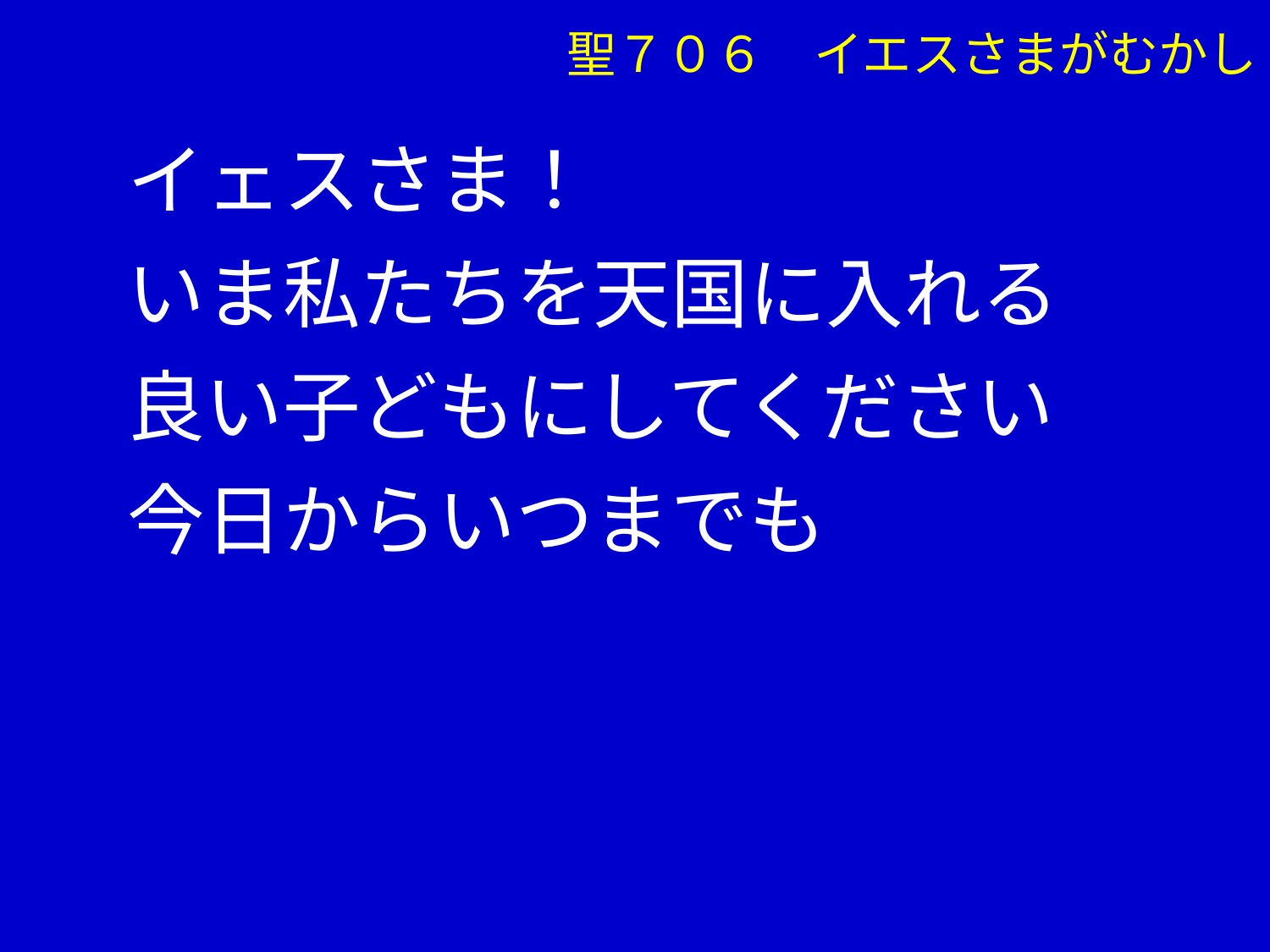

聖７０６　イエスさまがむかし
 イェスさま！
 いま私たちを天国に入れる
 良い子どもにしてください
 今日からいつまでも